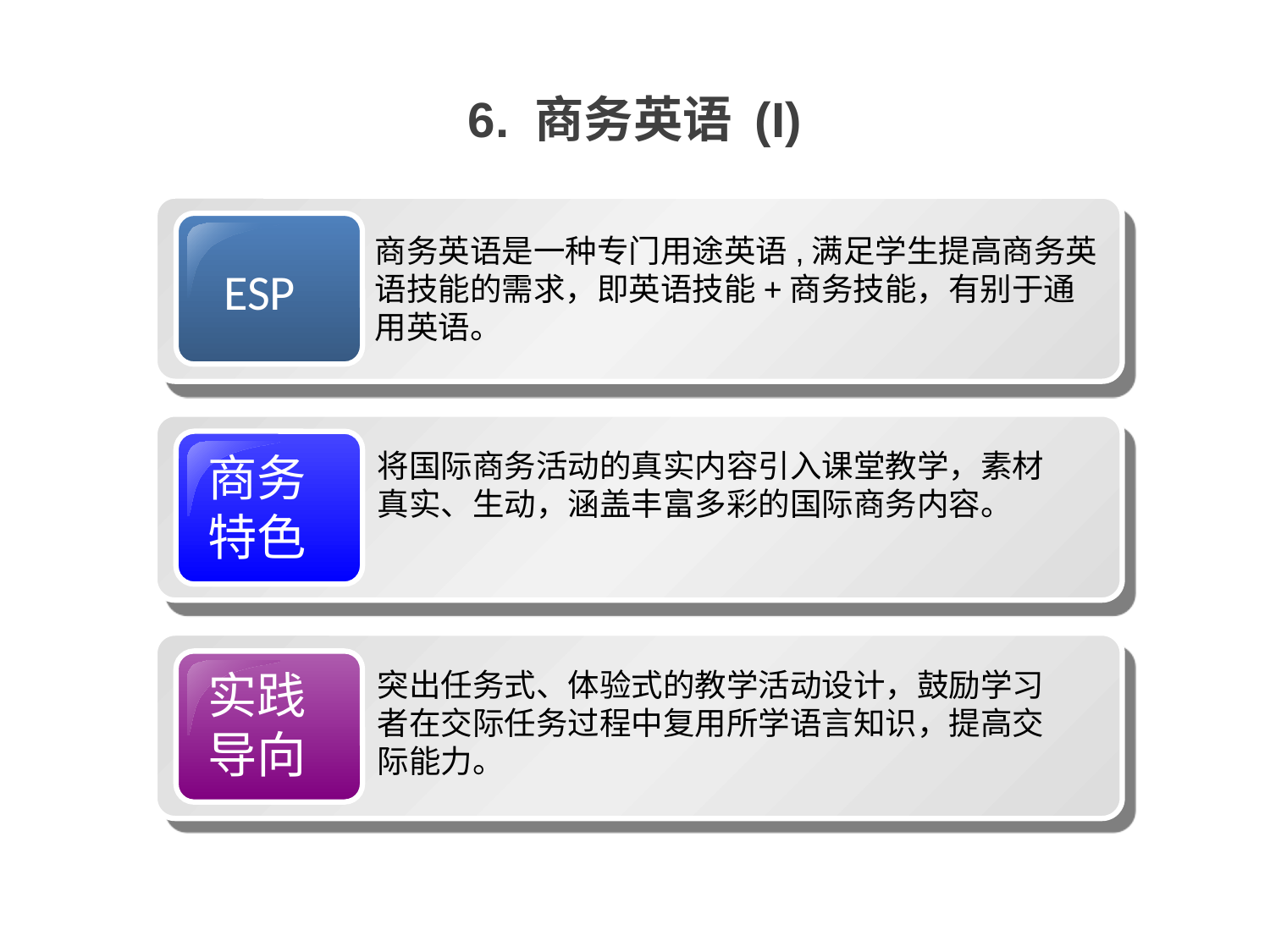

# 6. 商务英语 (I)

ESP
商务英语是一种专门用途英语,满足学生提高商务英语技能的需求，即英语技能+商务技能，有别于通用英语。

商务
特色
将国际商务活动的真实内容引入课堂教学，素材真实、生动，涵盖丰富多彩的国际商务内容。

实践
导向

突出任务式、体验式的教学活动设计，鼓励学习者在交际任务过程中复用所学语言知识，提高交际能力。